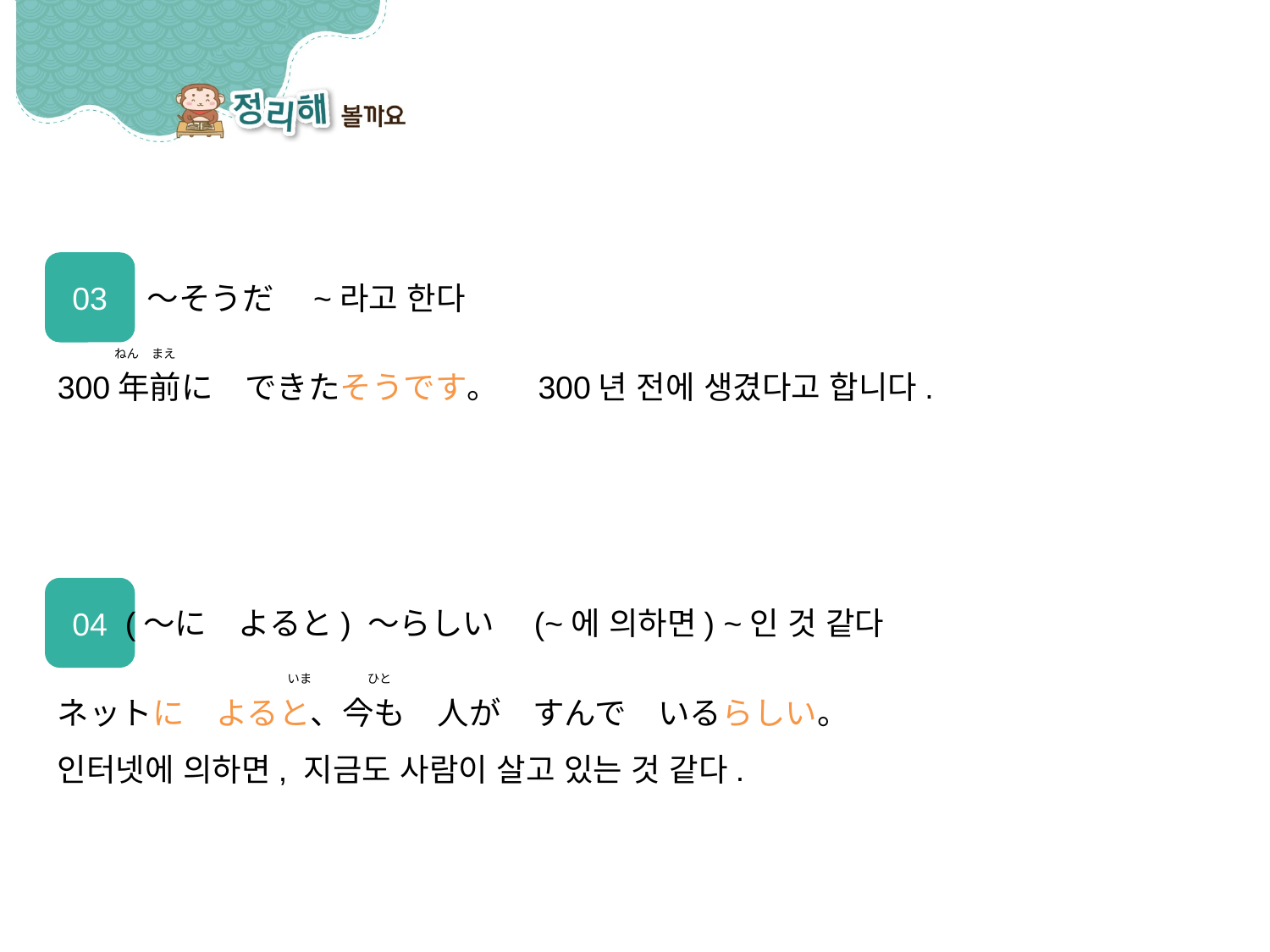

03
～そうだ　~라고 한다
300年前に　できたそうです。　300년 전에 생겼다고 합니다.
ねん　まえ
04
(～に　よると) ～らしい　(~에 의하면) ~인 것 같다
ネットに　よると、今も　人が　すんで　いるらしい。
인터넷에 의하면, 지금도 사람이 살고 있는 것 같다.
いま
ひと